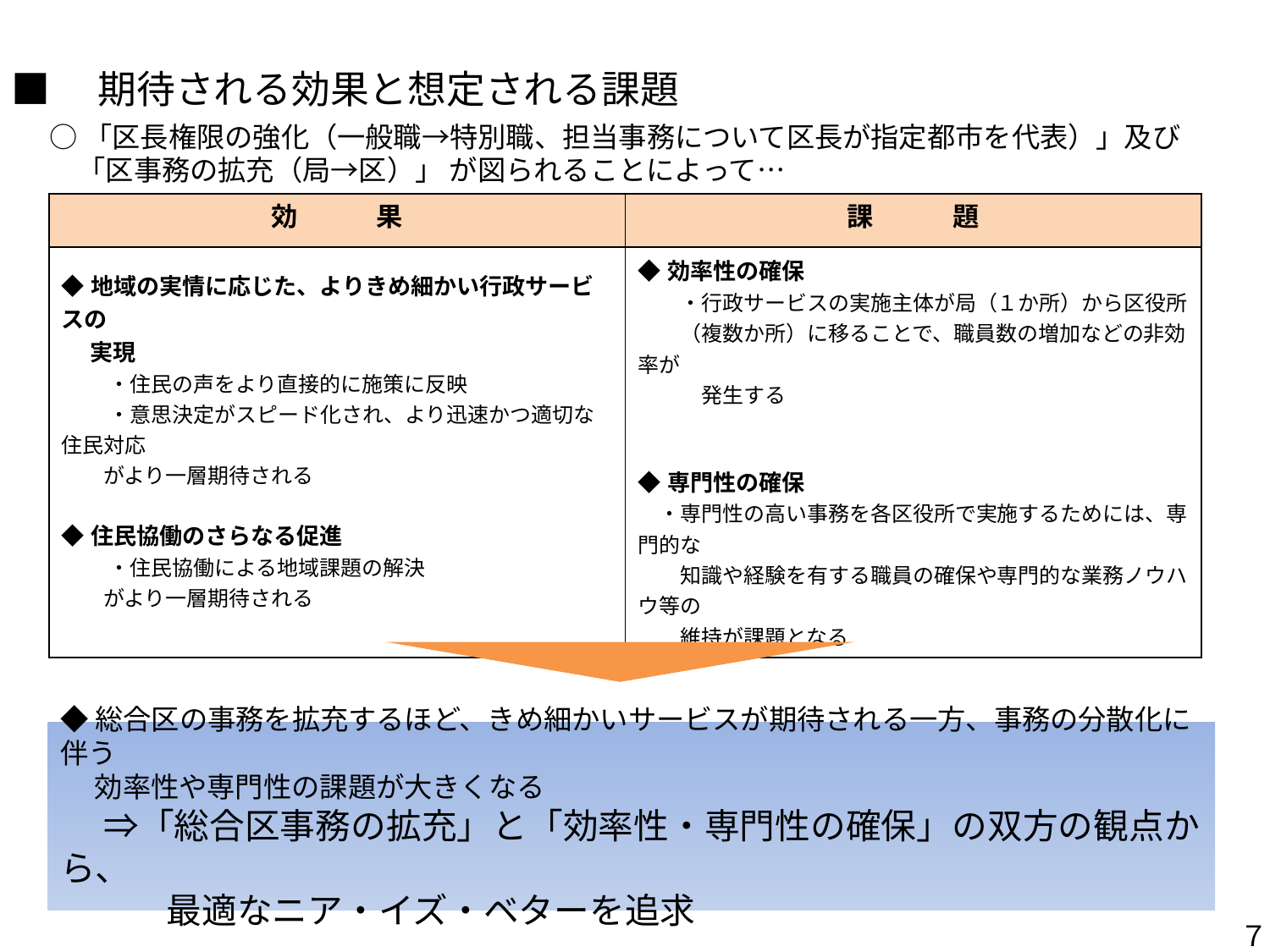

■　期待される効果と想定される課題
○「区長権限の強化（一般職→特別職、担当事務について区長が指定都市を代表）」及び
　「区事務の拡充（局→区）」 が図られることによって…
| 効　　　果 | 課　　　題 |
| --- | --- |
| ◆地域の実情に応じた、よりきめ細かい行政サービスの 　 実現 　　 ・住民の声をより直接的に施策に反映 　　 ・意思決定がスピード化され、より迅速かつ適切な住民対応 　　がより一層期待される ◆住民協働のさらなる促進 　　 ・住民協働による地域課題の解決 　　がより一層期待される | ◆効率性の確保 　　・行政サービスの実施主体が局（１か所）から区役所 　　（複数か所）に移ることで、職員数の増加などの非効率が 　　　発生する ◆専門性の確保 　・専門性の高い事務を各区役所で実施するためには、専門的な 　　知識や経験を有する職員の確保や専門的な業務ノウハウ等の 　　維持が課題となる |

◆総合区の事務を拡充するほど、きめ細かいサービスが期待される一方、事務の分散化に伴う
　 効率性や専門性の課題が大きくなる
　 ⇒「総合区事務の拡充」と「効率性・専門性の確保」の双方の観点から、
　　　最適なニア・イズ・ベターを追求
７